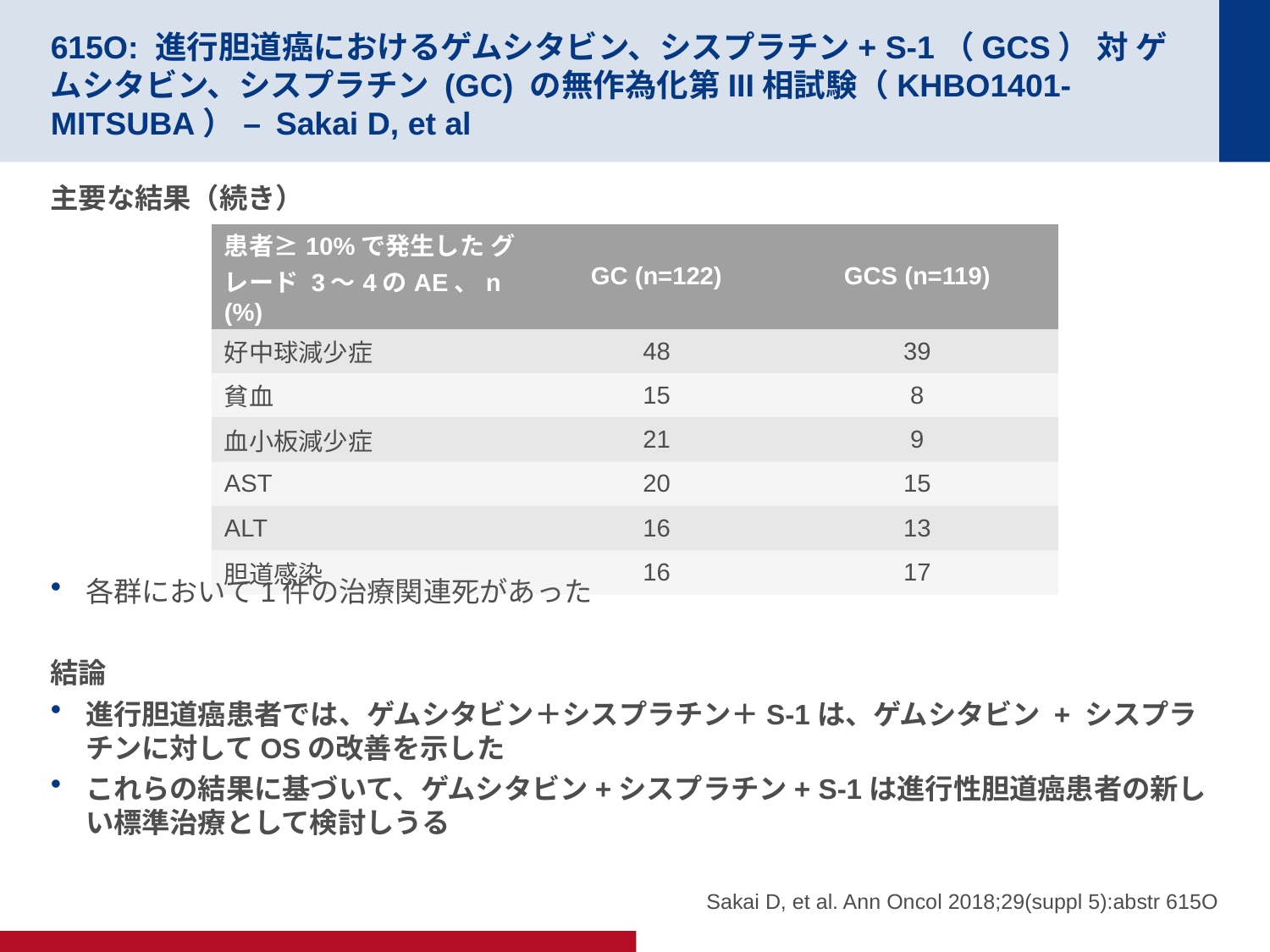

# 615O: 進行胆道癌におけるゲムシタビン、シスプラチン+ S-1（GCS） 対 ゲムシタビン、シスプラチン (GC) の無作為化第III相試験（KHBO1401-MITSUBA） – Sakai D, et al
主要な結果（続き）
各群において1件の治療関連死があった

結論
進行胆道癌患者では、ゲムシタビン＋シスプラチン＋S-1は、ゲムシタビン + シスプラチンに対してOSの改善を示した
これらの結果に基づいて、ゲムシタビン+シスプラチン+ S-1は進行性胆道癌患者の新しい標準治療として検討しうる
| 患者≥10%で発生した グレード 3～4のAE、n (%) | GC (n=122) | GCS (n=119) |
| --- | --- | --- |
| 好中球減少症 | 48 | 39 |
| 貧血 | 15 | 8 |
| 血小板減少症 | 21 | 9 |
| AST | 20 | 15 |
| ALT | 16 | 13 |
| 胆道感染 | 16 | 17 |
Sakai D, et al. Ann Oncol 2018;29(suppl 5):abstr 615O